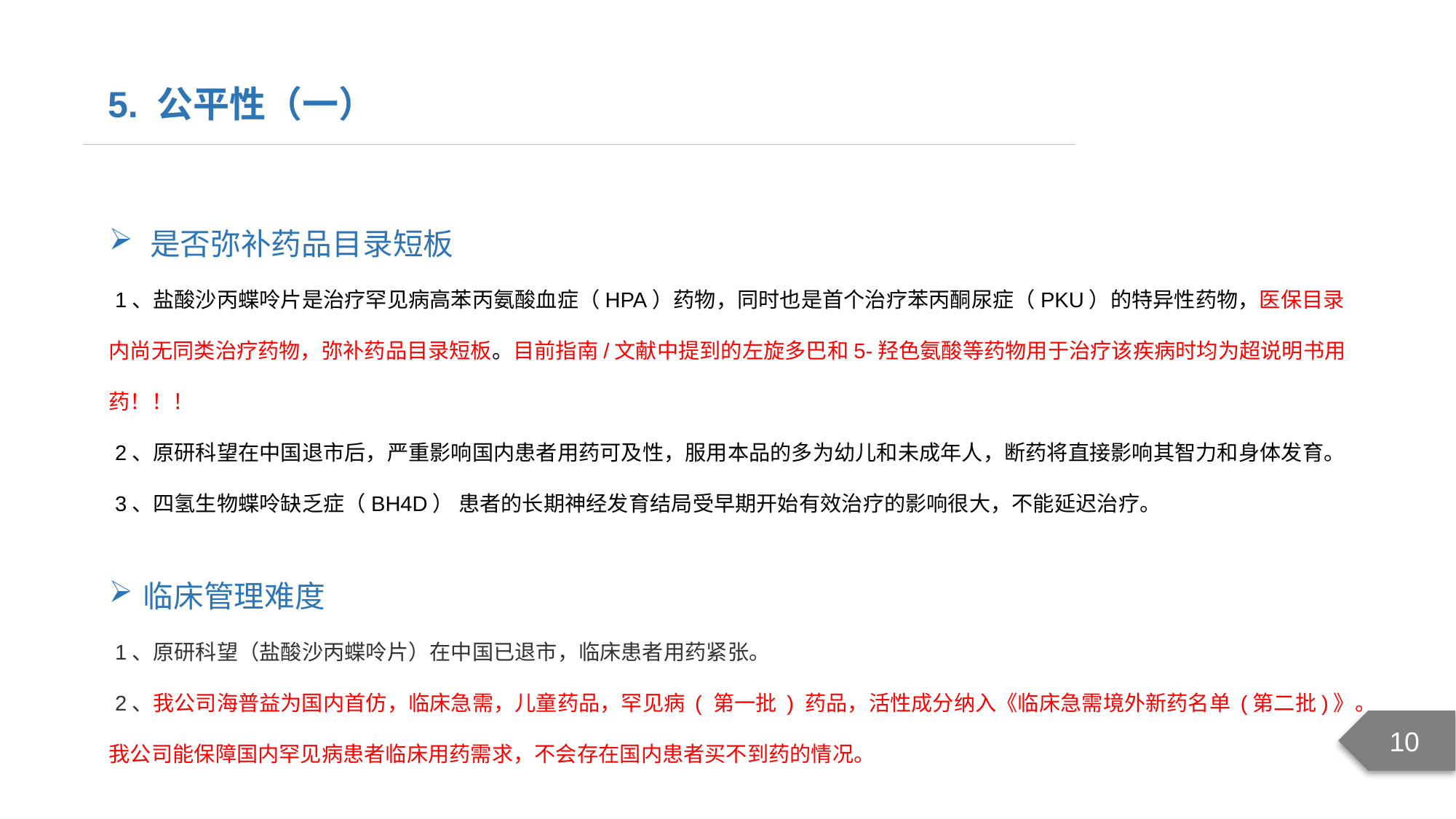

5. 公平性（一）
是否弥补药品目录短板
 1、盐酸沙丙蝶呤片是治疗罕见病高苯丙氨酸血症（HPA）药物，同时也是首个治疗苯丙酮尿症（PKU）的特异性药物，医保目录内尚无同类治疗药物，弥补药品目录短板。目前指南/文献中提到的左旋多巴和5-羟色氨酸等药物用于治疗该疾病时均为超说明书用药！！！
 2、原研科望在中国退市后，严重影响国内患者用药可及性，服用本品的多为幼儿和未成年人，断药将直接影响其智力和身体发育。
 3、四氢生物蝶呤缺乏症（BH4D） 患者的长期神经发育结局受早期开始有效治疗的影响很大，不能延迟治疗。

临床管理难度
 1、原研科望（盐酸沙丙蝶呤片）在中国已退市，临床患者用药紧张。
 2、我公司海普益为国内首仿，临床急需，儿童药品，罕见病 ( 第一批 ) 药品，活性成分纳入《临床急需境外新药名单 (第二批)》。我公司能保障国内罕见病患者临床用药需求，不会存在国内患者买不到药的情况。